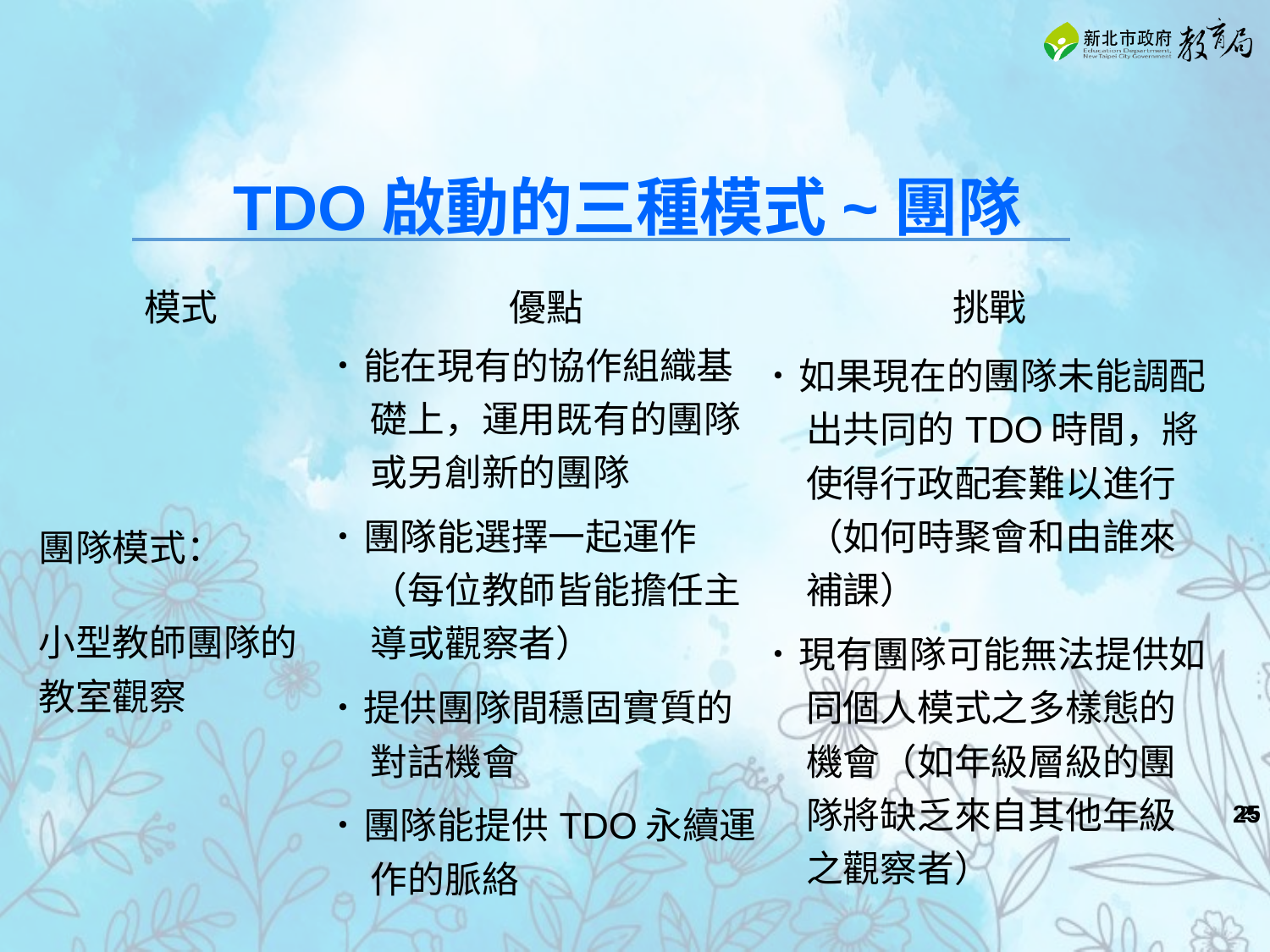

TDO啟動的三種模式~團隊

| 模式 | 優點 | 挑戰 |
| --- | --- | --- |
| 團隊模式： 小型教師團隊的教室觀察 | ˙能在現有的協作組織基礎上，運用既有的團隊或另創新的團隊 ˙團隊能選擇一起運作（每位教師皆能擔任主導或觀察者） ˙提供團隊間穩固實質的對話機會 ˙團隊能提供TDO永續運作的脈絡 | ˙如果現在的團隊未能調配出共同的TDO時間，將使得行政配套難以進行（如何時聚會和由誰來補課） ˙現有團隊可能無法提供如同個人模式之多樣態的機會（如年級層級的團隊將缺乏來自其他年級之觀察者） |
25
25